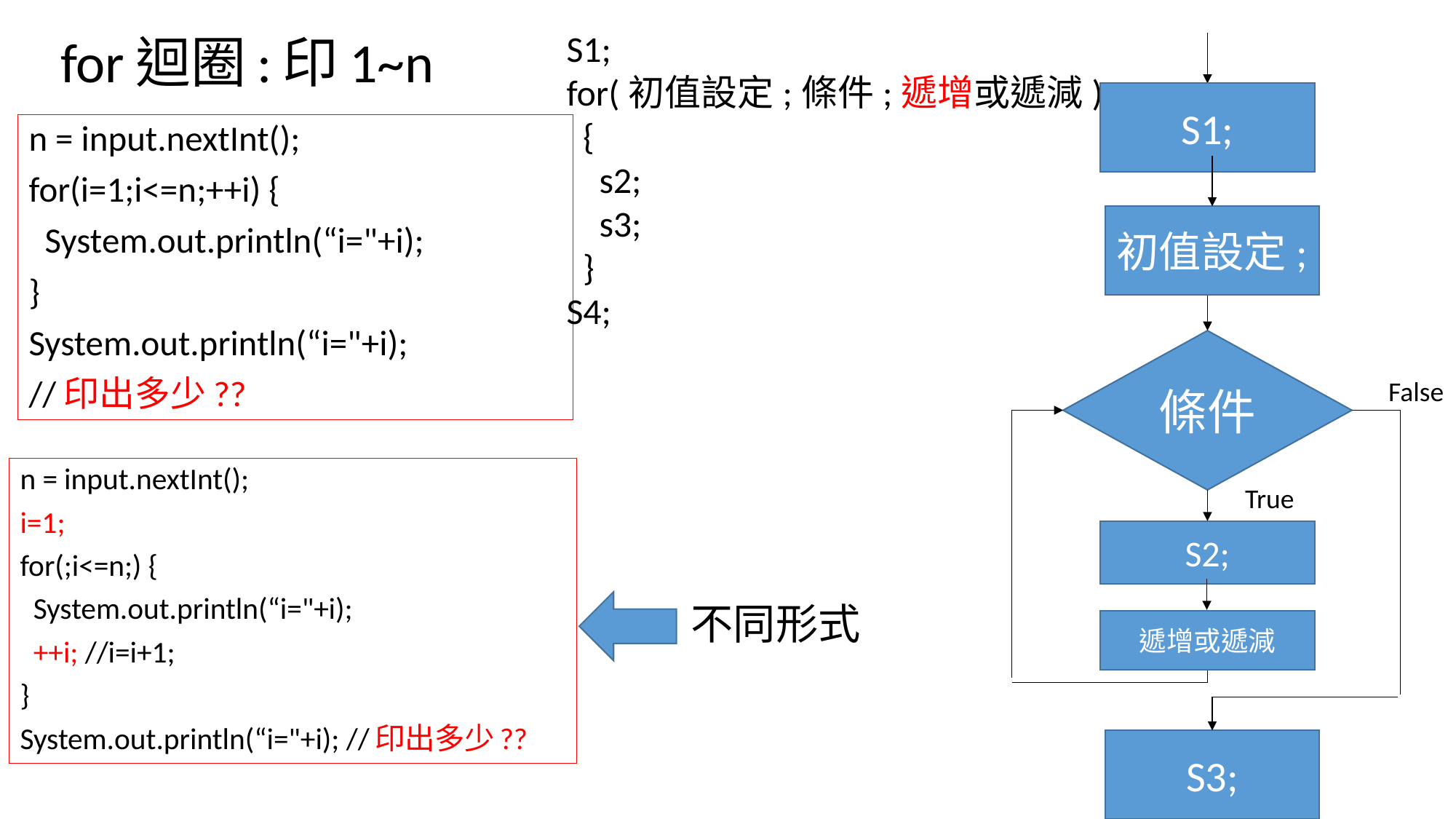

# for迴圈:印1~n
S1;
for(初值設定;條件;遞增或遞減)
  {
    s2;
    s3;
  }
S4;
S1;
初值設定;
條件
False

True

S2;
遞增或遞減
S3;
n = input.nextInt();
for(i=1;i<=n;++i) {
  System.out.println(“i="+i);
}
System.out.println(“i="+i);
//印出多少??

n = input.nextInt();
i=1;
for(;i<=n;) {
  System.out.println(“i="+i);
  ++i; //i=i+1;
}
System.out.println(“i="+i); //印出多少??

不同形式